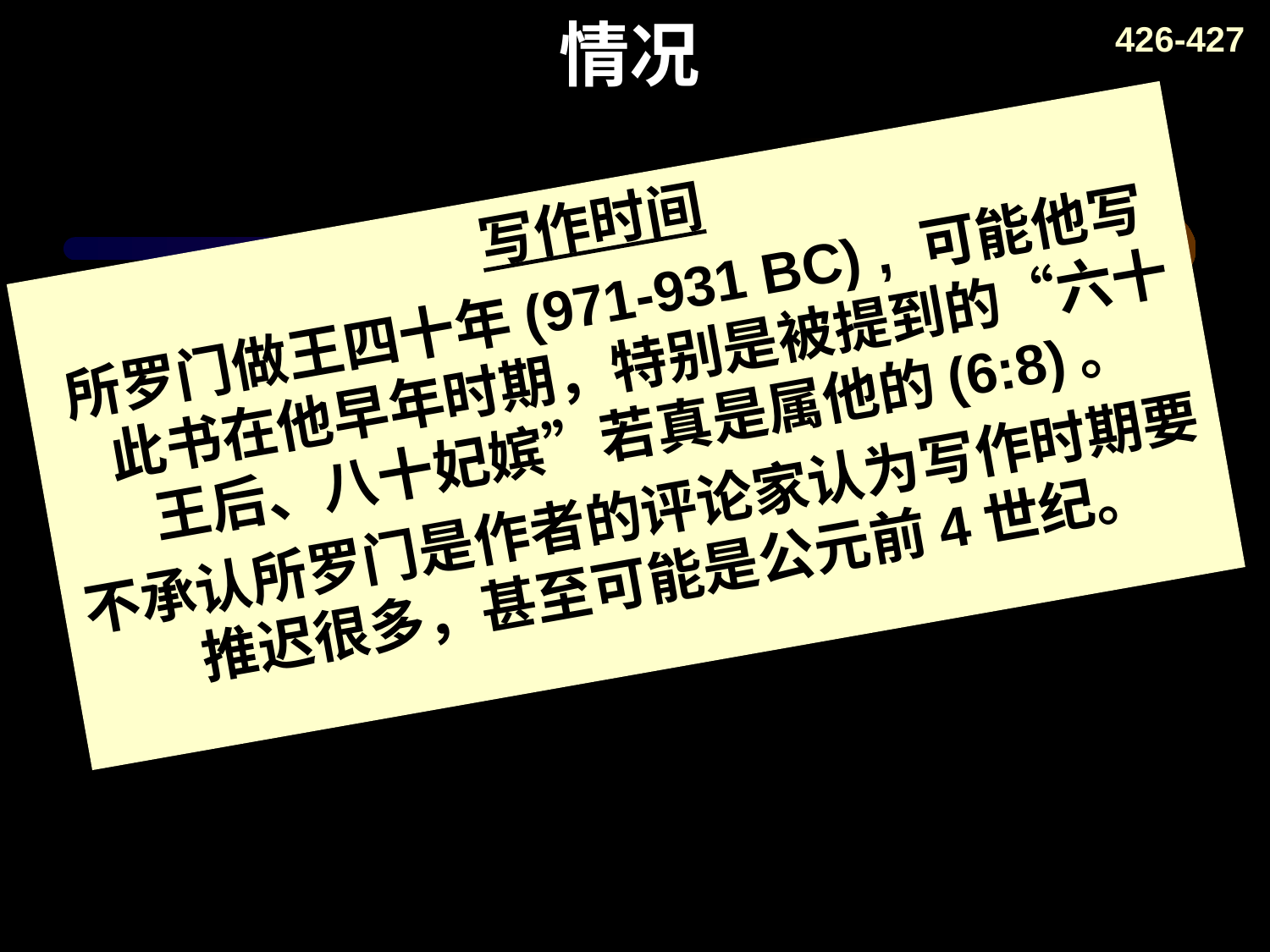

# 情况
426-427
写作时间
所罗门做王四十年(971-931 BC) , 可能他写此书在他早年时期，特别是被提到的“六十王后、八十妃嫔”若真是属他的(6:8)。
不承认所罗门是作者的评论家认为写作时期要推迟很多，甚至可能是公元前4世纪。